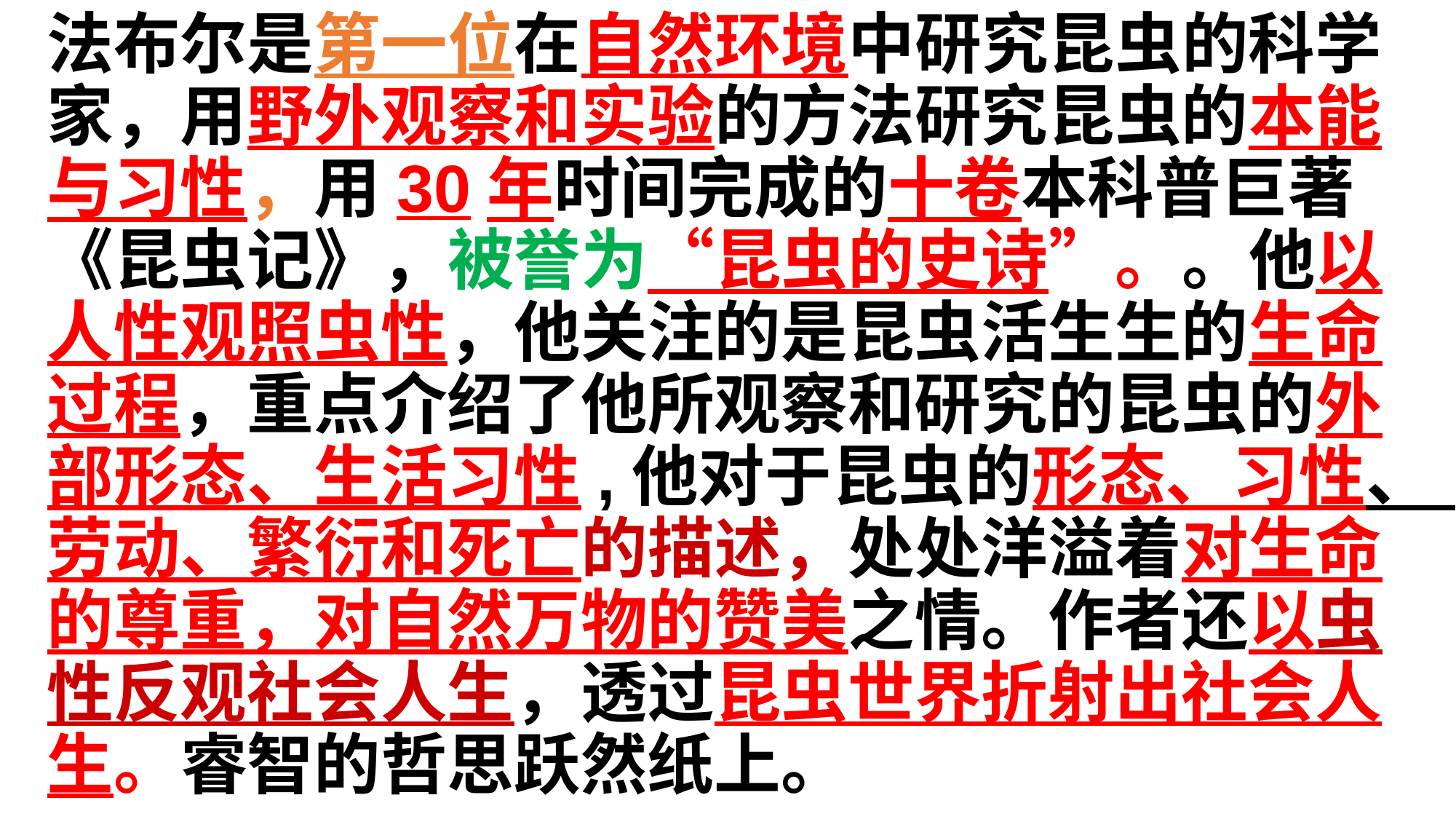

法布尔是第一位在自然环境中研究昆虫的科学家，用野外观察和实验的方法研究昆虫的本能与习性，用30年时间完成的十卷本科普巨著《昆虫记》，被誉为“昆虫的史诗”。。他以人性观照虫性，他关注的是昆虫活生生的生命过程，重点介绍了他所观察和研究的昆虫的外部形态、生活习性,他对于昆虫的形态、习性、劳动、繁衍和死亡的描述，处处洋溢着对生命的尊重，对自然万物的赞美之情。作者还以虫性反观社会人生，透过昆虫世界折射出社会人生。睿智的哲思跃然纸上。